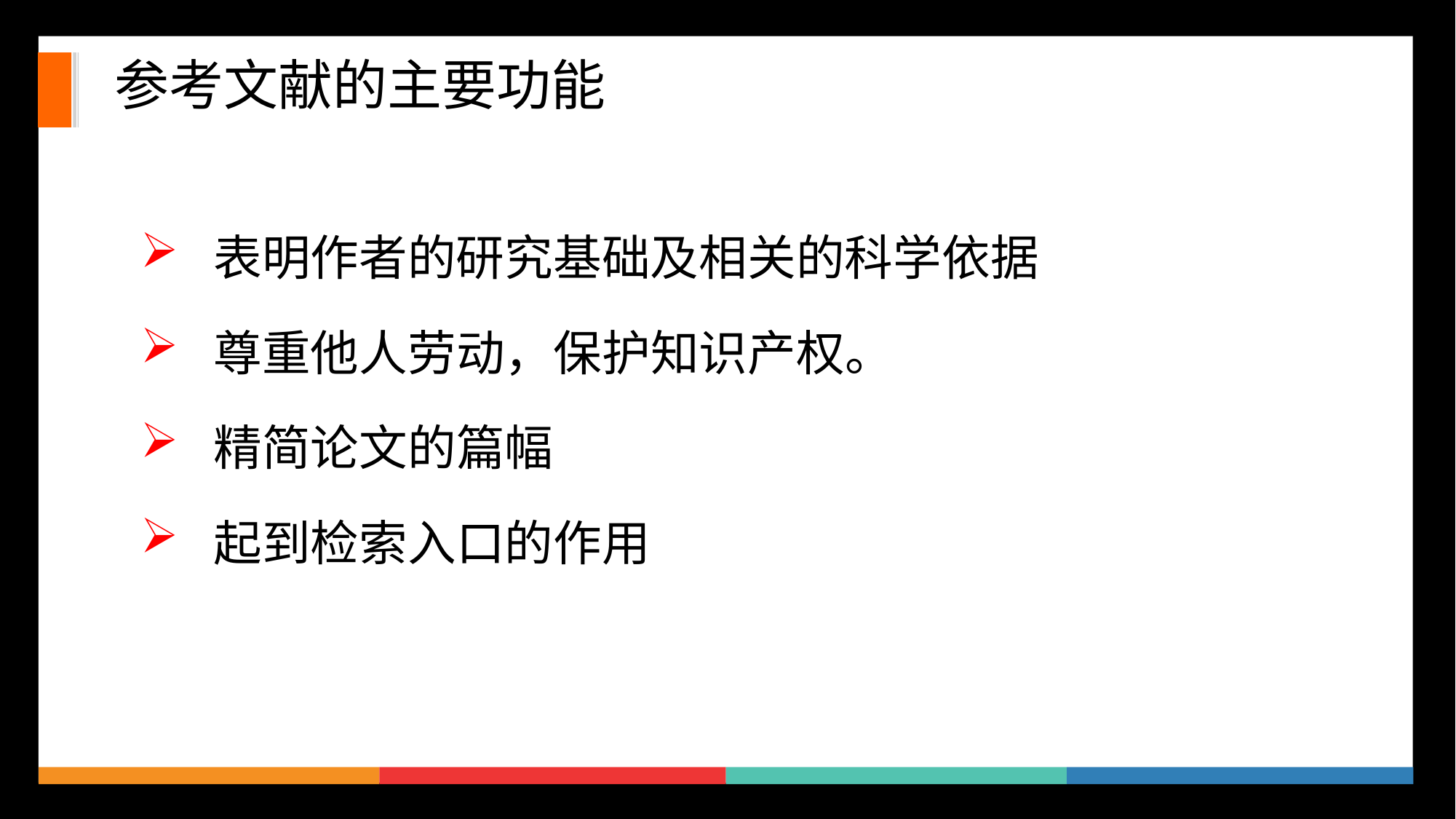

参考文献的主要功能
表明作者的研究基础及相关的科学依据
尊重他人劳动，保护知识产权。
精简论文的篇幅
起到检索入口的作用